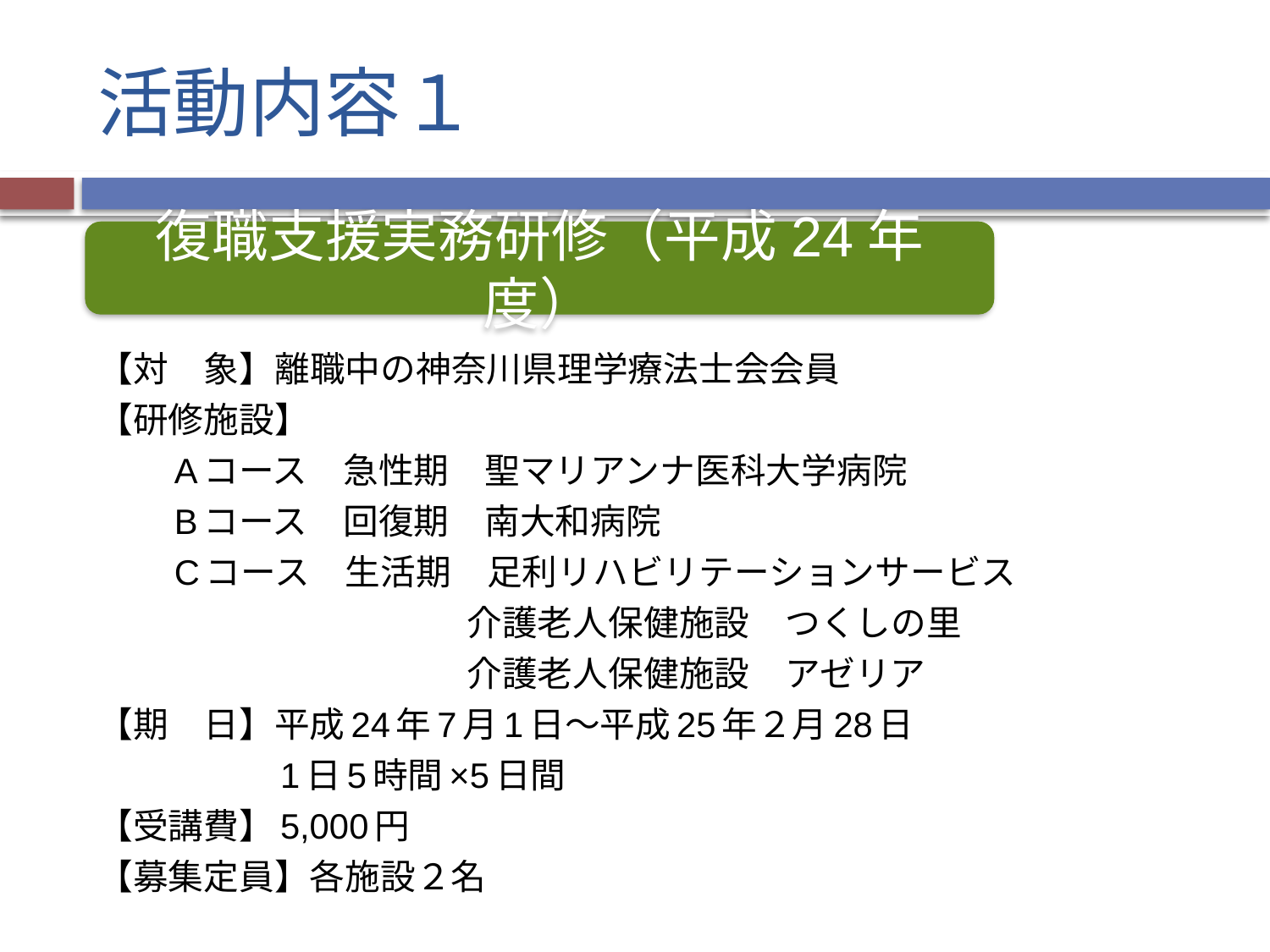

# 活動内容１
復職支援実務研修（平成24年度）
【対　象】離職中の神奈川県理学療法士会会員
【研修施設】
　　Aコース　急性期　聖マリアンナ医科大学病院
　　Bコース　回復期　南大和病院
　　Cコース　生活期　足利リハビリテーションサービス
　　　　　　　　　　  介護老人保健施設　つくしの里
　　　　　　　　　　  介護老人保健施設　アゼリア
【期　日】平成24年7月1日〜平成25年２月28日
　　　　　1日5時間×5日間
【受講費】5,000円
【募集定員】各施設２名